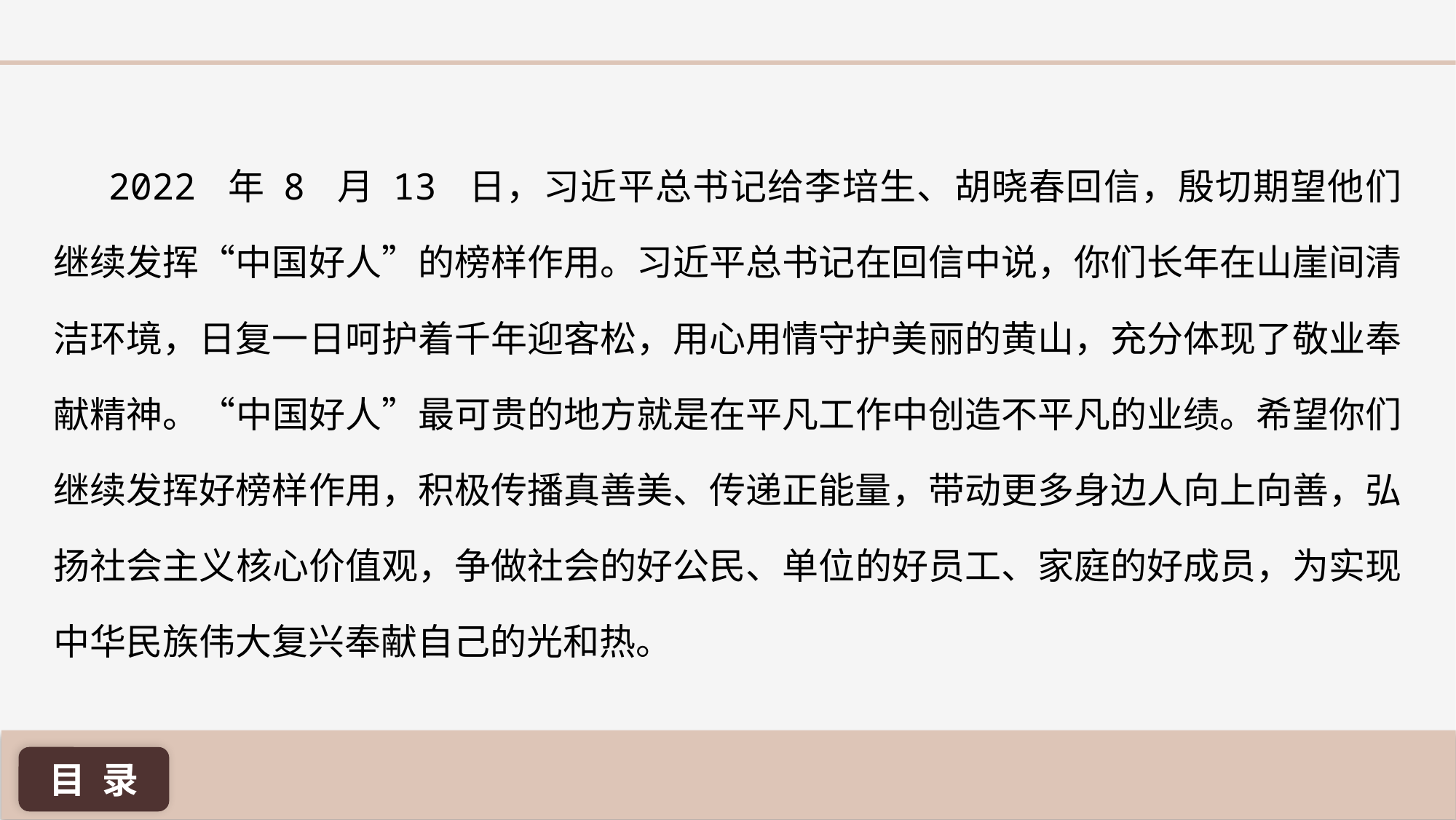

2022 年 8 月 13 日，习近平总书记给李培生、胡晓春回信，殷切期望他们继续发挥“中国好人”的榜样作用。习近平总书记在回信中说，你们长年在山崖间清洁环境，日复一日呵护着千年迎客松，用心用情守护美丽的黄山，充分体现了敬业奉献精神。“中国好人”最可贵的地方就是在平凡工作中创造不平凡的业绩。希望你们继续发挥好榜样作用，积极传播真善美、传递正能量，带动更多身边人向上向善，弘扬社会主义核心价值观，争做社会的好公民、单位的好员工、家庭的好成员，为实现中华民族伟大复兴奉献自己的光和热。